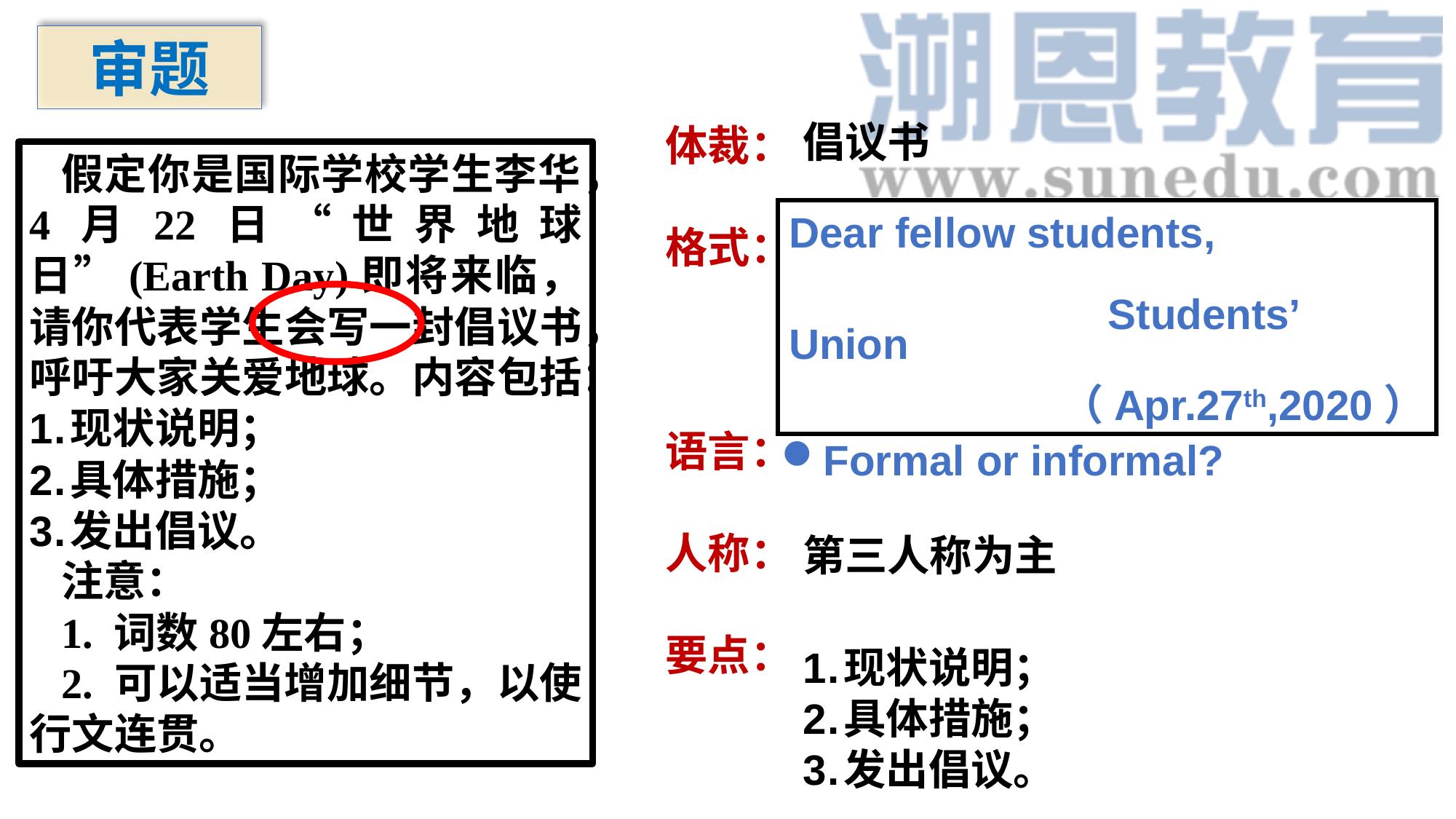

审题
倡议书
体裁：

格式：

语言：

人称：

要点：

假定你是国际学校学生李华，4月22日“世界地球日”(Earth Day)即将来临，请你代表学生会写一封倡议书，呼吁大家关爱地球。内容包括：
现状说明；
具体措施；
发出倡议。
注意：
1. 词数80左右；
2. 可以适当增加细节，以使行文连贯。
Dear fellow students,

                           Students’ Union
                               （Apr.27th,2020）

Formal or informal?
第三人称为主
现状说明；
具体措施；
发出倡议。